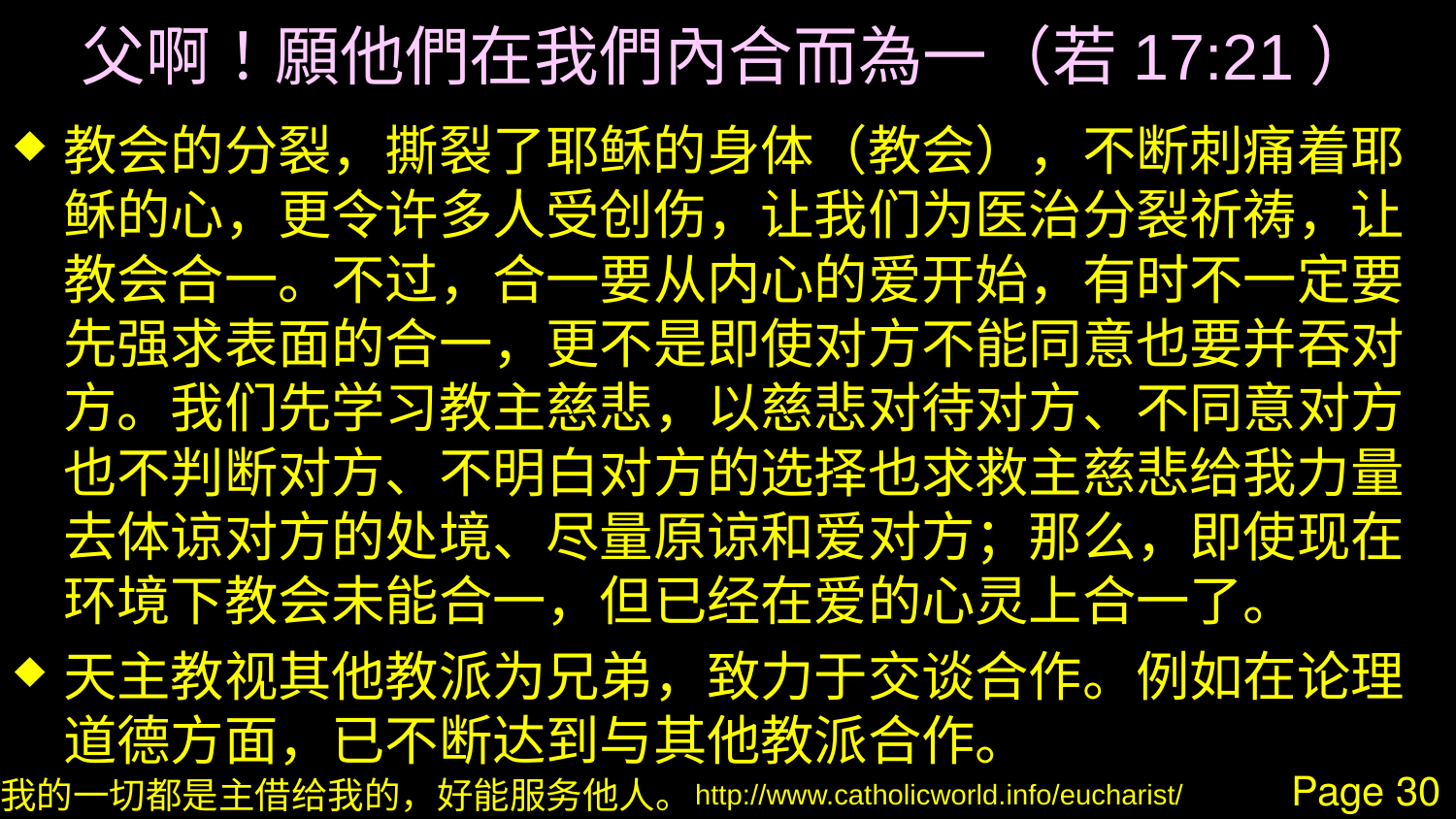

# 父啊！願他們在我們內合而為一（若17:21）
教会的分裂，撕裂了耶稣的身体（教会），不断刺痛着耶稣的心，更令许多人受创伤，让我们为医治分裂祈祷，让教会合一。不过，合一要从内心的爱开始，有时不一定要先强求表面的合一，更不是即使对方不能同意也要并吞对方。我们先学习教主慈悲，以慈悲对待对方、不同意对方也不判断对方、不明白对方的选择也求救主慈悲给我力量去体谅对方的处境、尽量原谅和爱对方；那么，即使现在环境下教会未能合一，但已经在爱的心灵上合一了。
天主教视其他教派为兄弟，致力于交谈合作。例如在论理道德方面，已不断达到与其他教派合作。